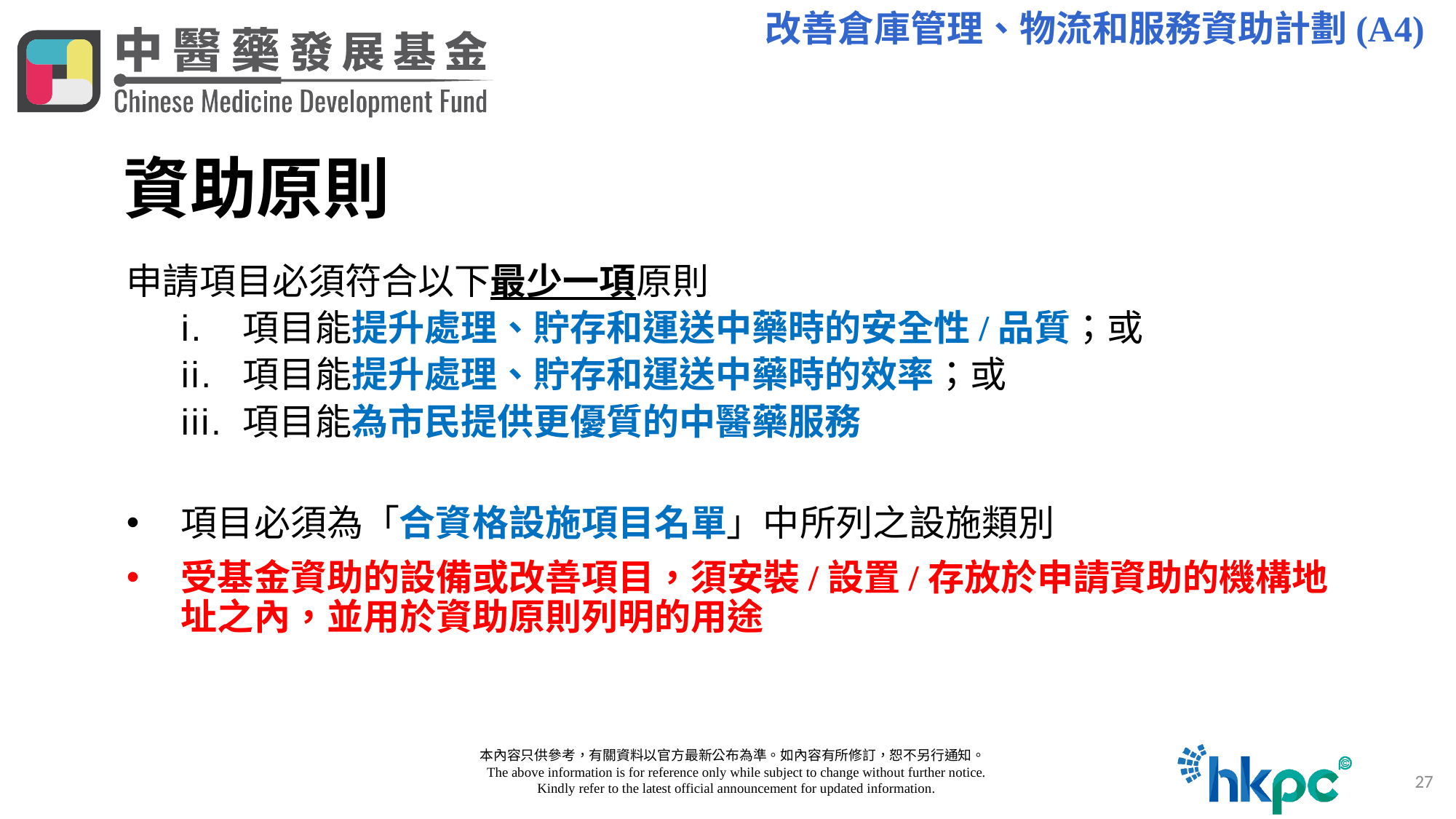

改善倉庫管理、物流和服務資助計劃(A4)
# 資助原則

申請項目必須符合以下最少一項原則
項目能提升處理、貯存和運送中藥時的安全性/品質；或
項目能提升處理、貯存和運送中藥時的效率；或
項目能為市民提供更優質的中醫藥服務

項目必須為「合資格設施項目名單」中所列之設施類別
受基金資助的設備或改善項目，須安裝/設置/存放於申請資助的機構地址之內，並用於資助原則列明的用途

  本內容只供參考，有關資料以官方最新公布為準。如內容有所修訂，恕不另行通知。
     The above information is for reference only while subject to change without further notice.
     Kindly refer to the latest official announcement for updated information.
27